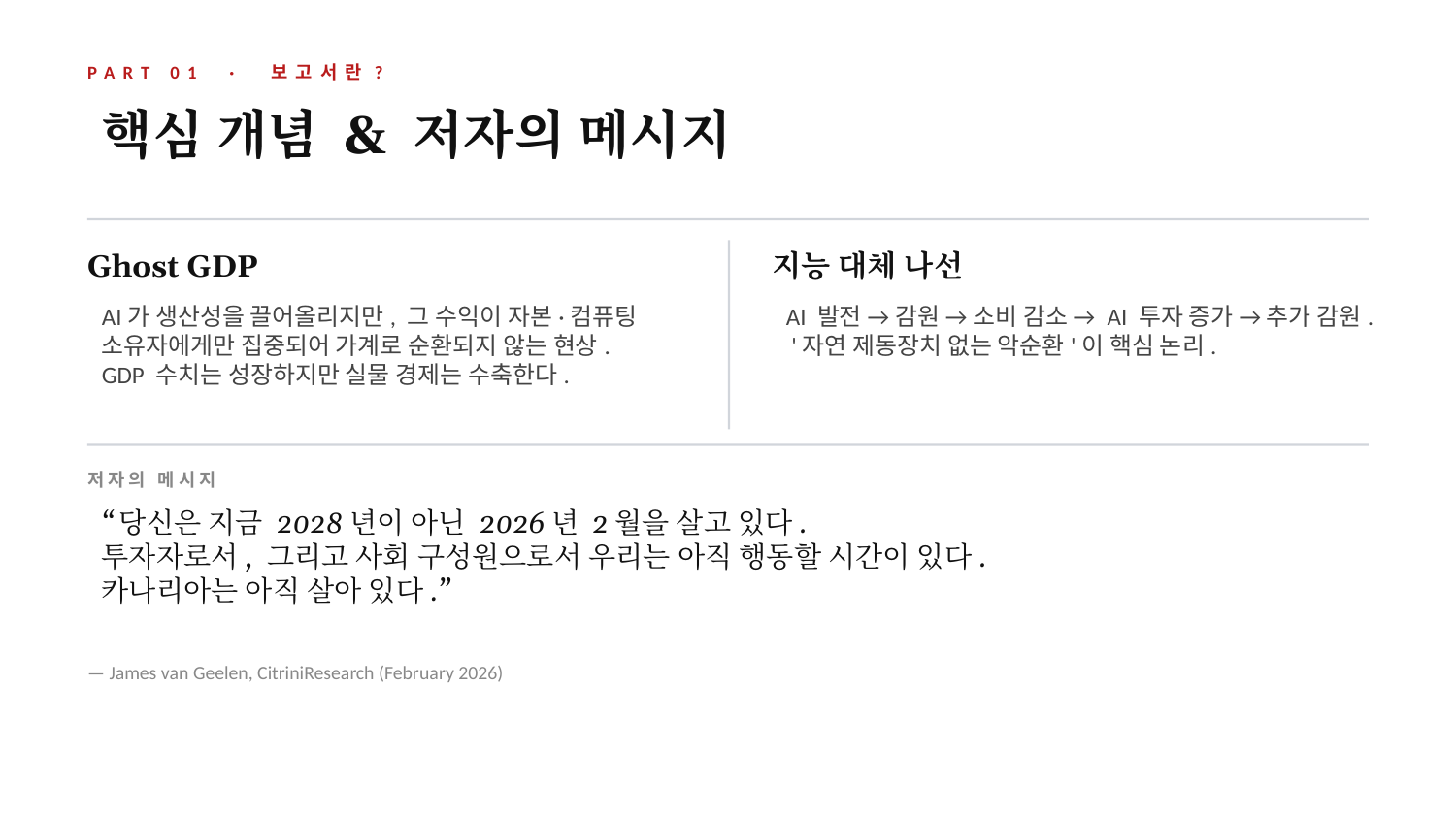

PART 01  ·  보고서란?
핵심 개념 & 저자의 메시지

Ghost GDP

지능 대체 나선
AI가 생산성을 끌어올리지만, 그 수익이 자본·컴퓨팅 소유자에게만 집중되어 가계로 순환되지 않는 현상. GDP 수치는 성장하지만 실물 경제는 수축한다.
AI 발전 → 감원 → 소비 감소 → AI 투자 증가 → 추가 감원. '자연 제동장치 없는 악순환'이 핵심 논리.

저자의 메시지
“당신은 지금 2028년이 아닌 2026년 2월을 살고 있다.
투자자로서, 그리고 사회 구성원으로서 우리는 아직 행동할 시간이 있다.
카나리아는 아직 살아 있다.”
— James van Geelen, CitriniResearch (February 2026)